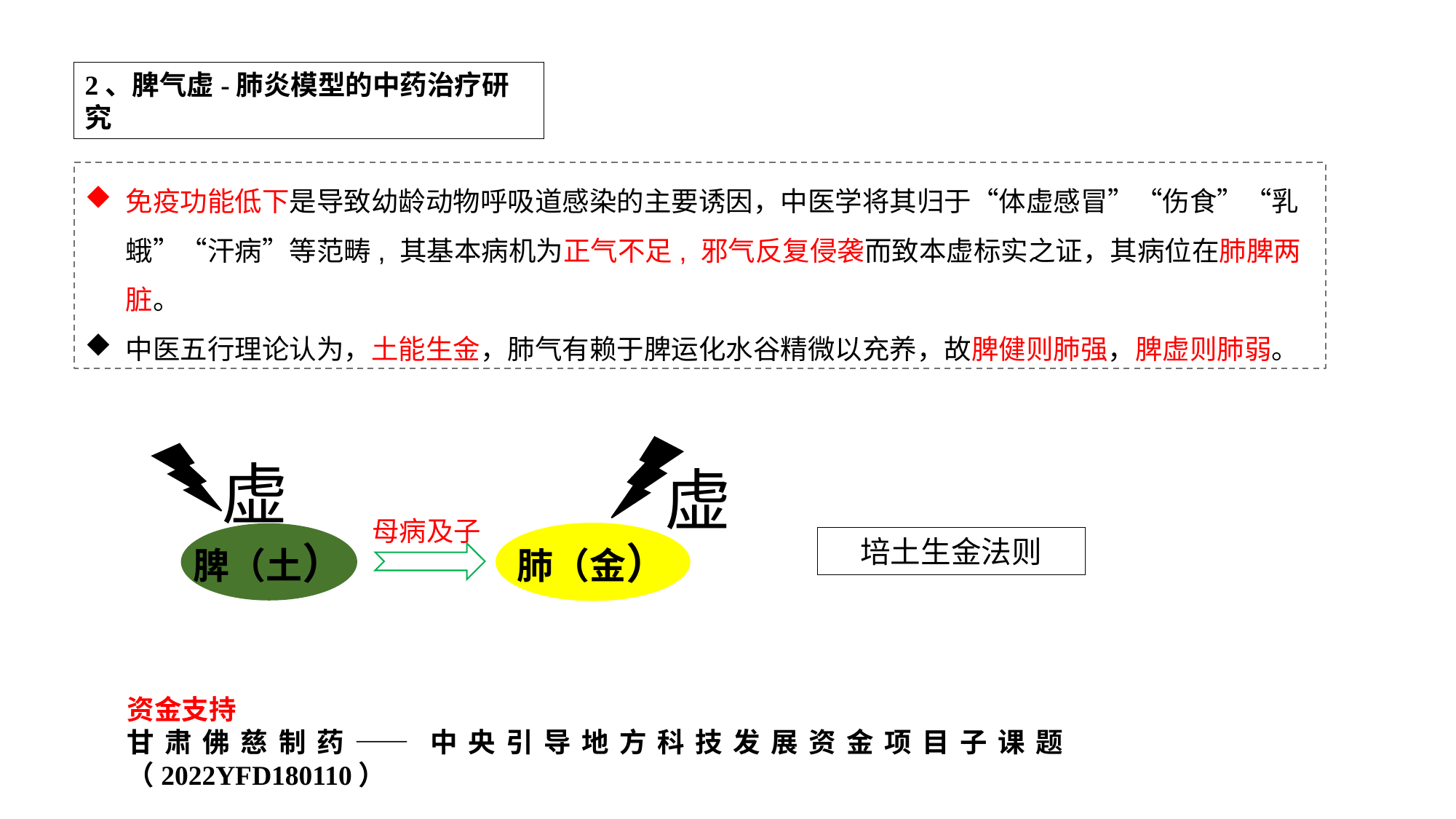

2、脾气虚-肺炎模型的中药治疗研究
免疫功能低下是导致幼龄动物呼吸道感染的主要诱因，中医学将其归于“体虚感冒”“伤食”“乳蛾”“汗病”等范畴, 其基本病机为正气不足, 邪气反复侵袭而致本虚标实之证，其病位在肺脾两脏。
中医五行理论认为，土能生金，肺气有赖于脾运化水谷精微以充养，故脾健则肺强，脾虚则肺弱。

虚
肺（金）

虚
脾（土）

母病及子
培土生金法则
资金支持
甘肃佛慈制药——中央引导地方科技发展资金项目子课题（2022YFD180110）